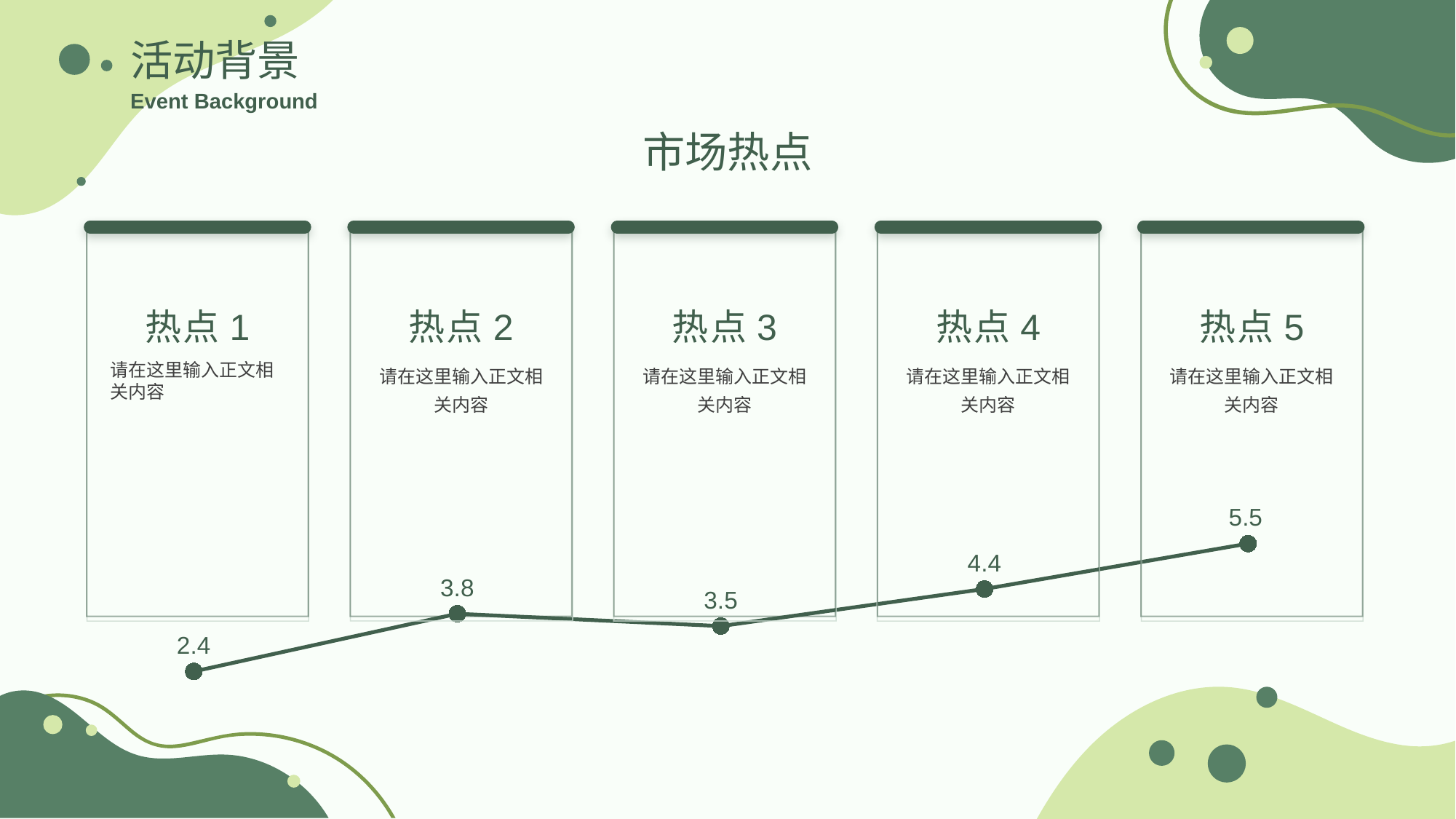

活动背景
Event Background
市场热点

热点1
热点2
热点3
热点4
热点5
请在这里输入正文相关内容
请在这里输入正文相关内容
请在这里输入正文相关内容
请在这里输入正文相关内容
请在这里输入正文相关内容

### Chart

| Category | 销售额 |
|---|---|
| 阶段1 | 2.4 |
| 阶段2 | 3.8 |
| 阶段 3 | 3.5 |
| 阶段 4 | 4.4 |
| 阶段 5 | 5.5 |